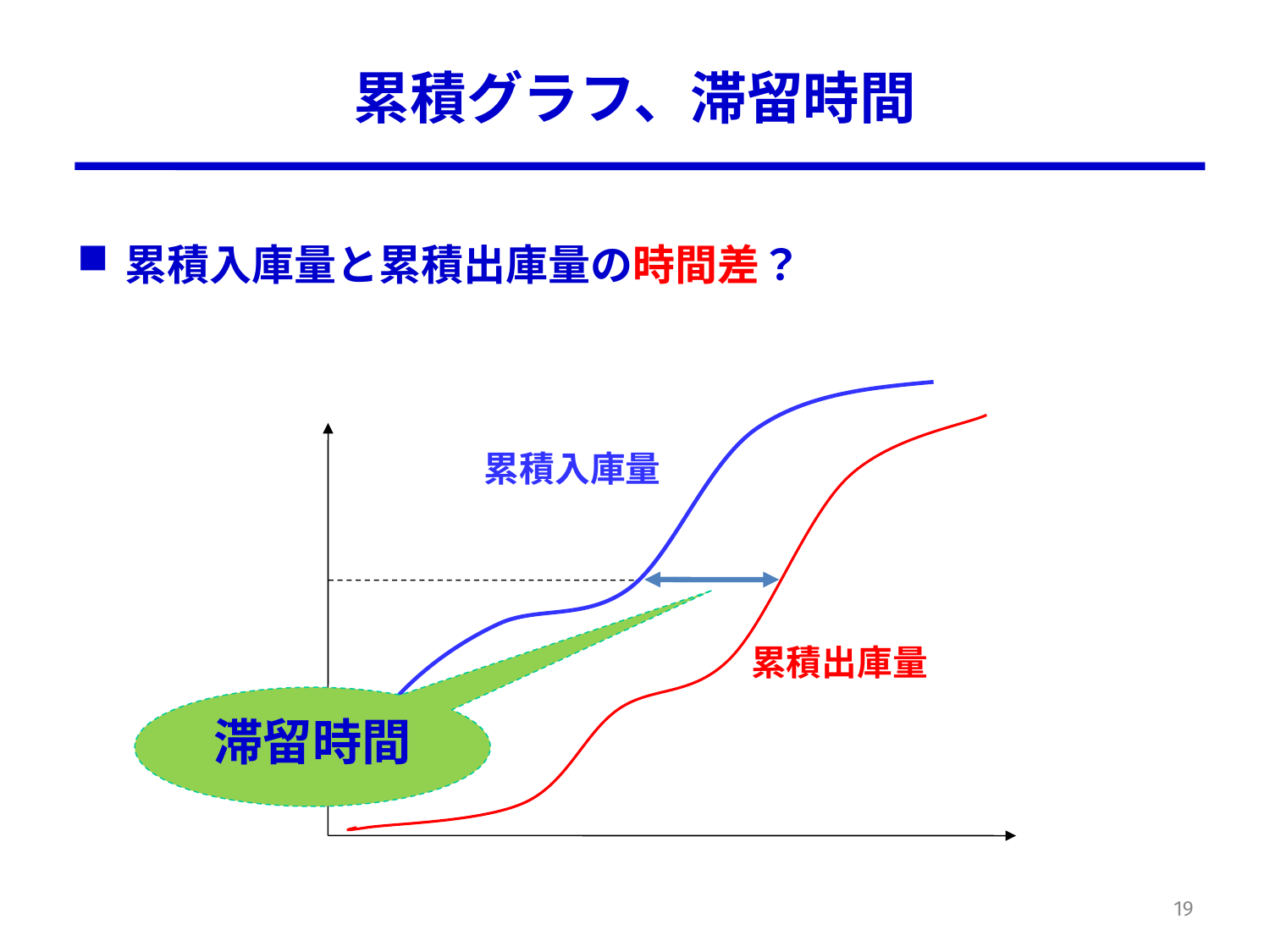

# 累積グラフ、滞留時間
累積入庫量と累積出庫量の時間差？

累積入庫量

累積出庫量
滞留時間

19